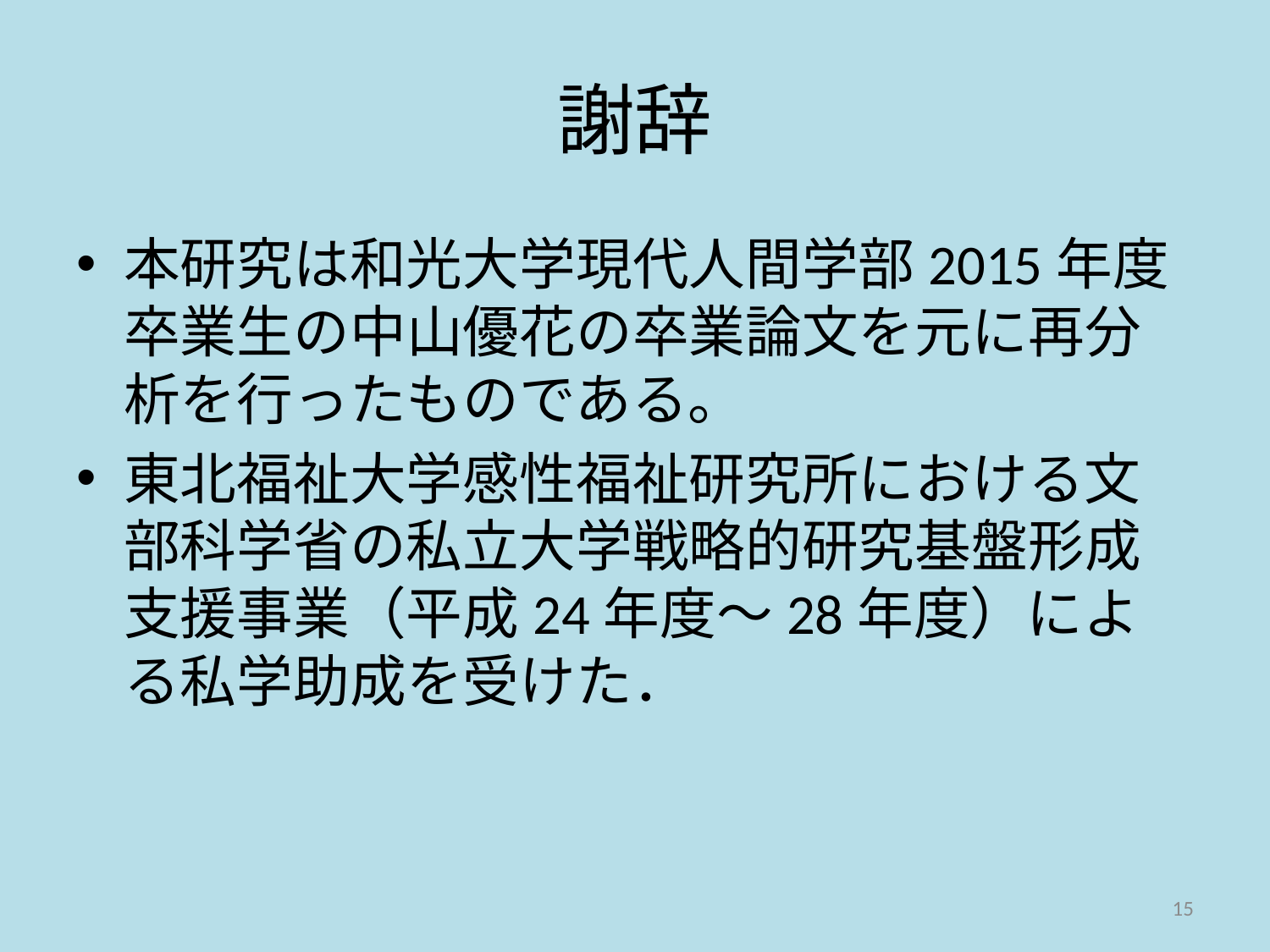

# 謝辞
本研究は和光大学現代人間学部2015年度卒業生の中山優花の卒業論文を元に再分析を行ったものである。
東北福祉大学感性福祉研究所における文部科学省の私立大学戦略的研究基盤形成支援事業（平成24年度～28年度）による私学助成を受けた．
15